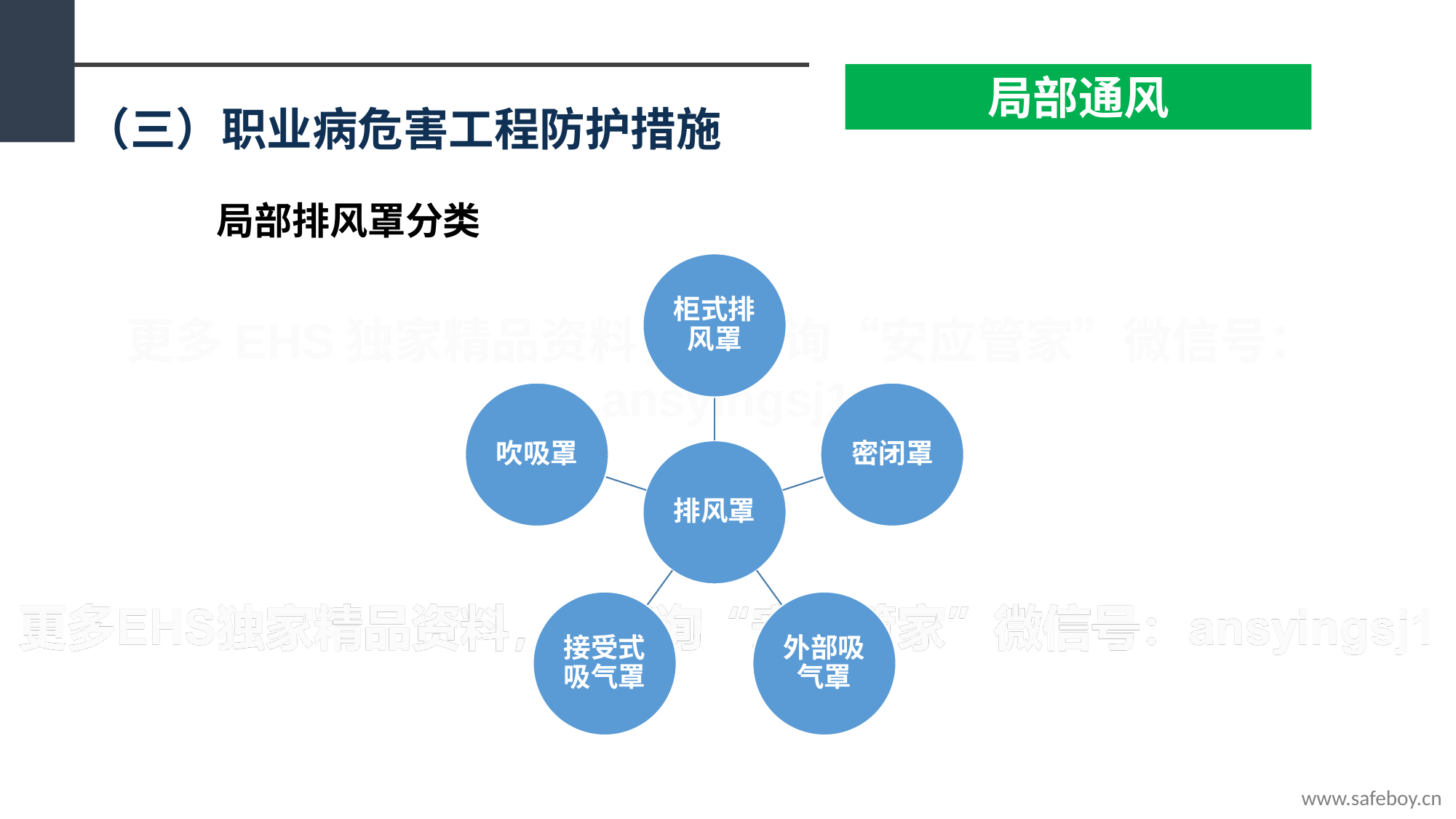

局部通风
（三）职业病危害工程防护措施
局部排风罩分类
排风罩

柜式排风罩

密闭罩

外部吸气罩

接受式吸气罩

吹吸罩